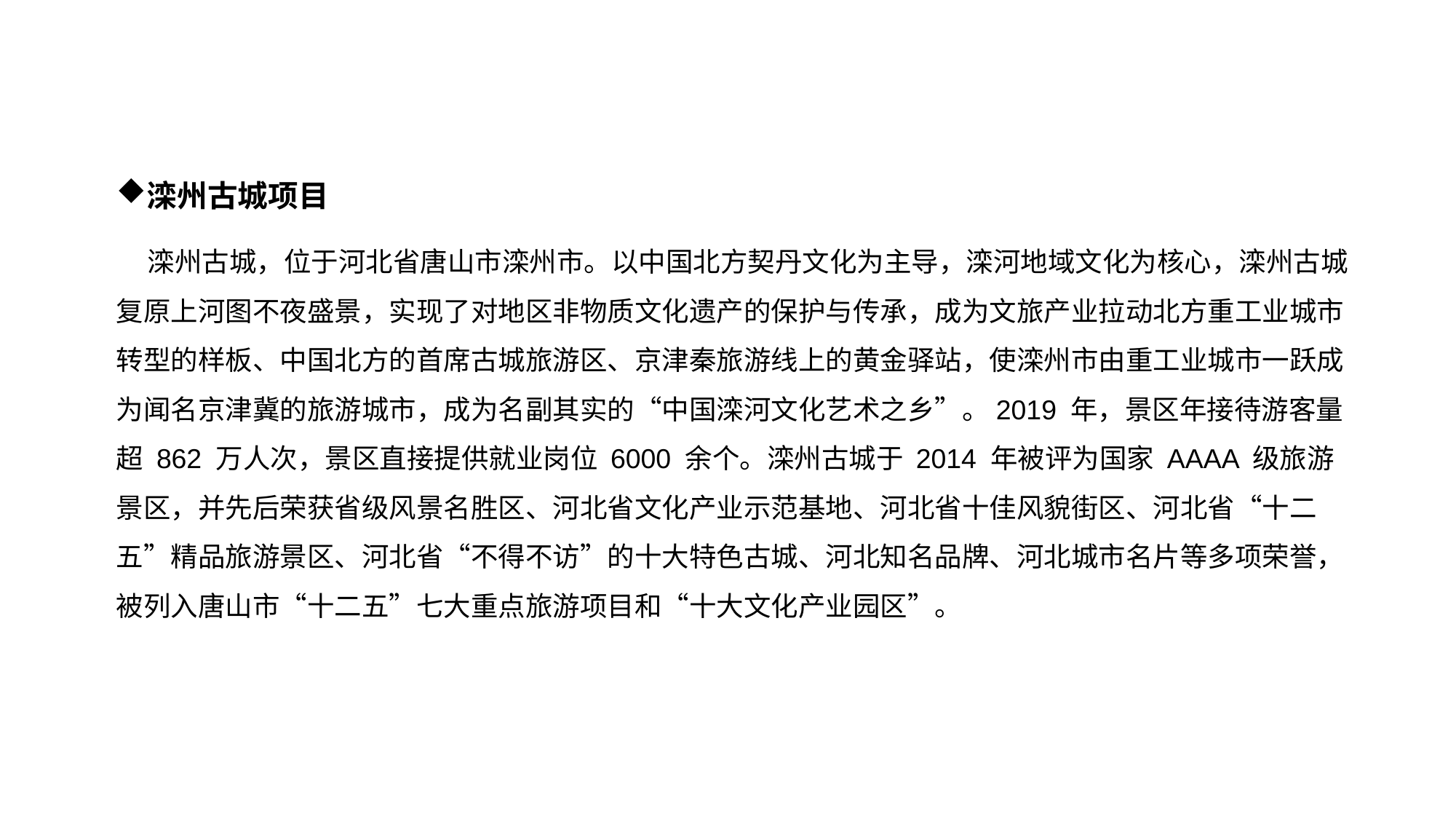

滦州古城项目
    滦州古城，位于河北省唐山市滦州市。以中国北方契丹文化为主导，滦河地域文化为核心，滦州古城复原上河图不夜盛景，实现了对地区非物质文化遗产的保护与传承，成为文旅产业拉动北方重工业城市转型的样板、中国北方的首席古城旅游区、京津秦旅游线上的黄金驿站，使滦州市由重工业城市一跃成为闻名京津冀的旅游城市，成为名副其实的“中国滦河文化艺术之乡”。2019 年，景区年接待游客量超 862 万人次，景区直接提供就业岗位 6000 余个。滦州古城于 2014 年被评为国家 AAAA 级旅游景区，并先后荣获省级风景名胜区、河北省文化产业示范基地、河北省十佳风貌街区、河北省“十二五”精品旅游景区、河北省“不得不访”的十大特色古城、河北知名品牌、河北城市名片等多项荣誉，被列入唐山市“十二五”七大重点旅游项目和“十大文化产业园区”。